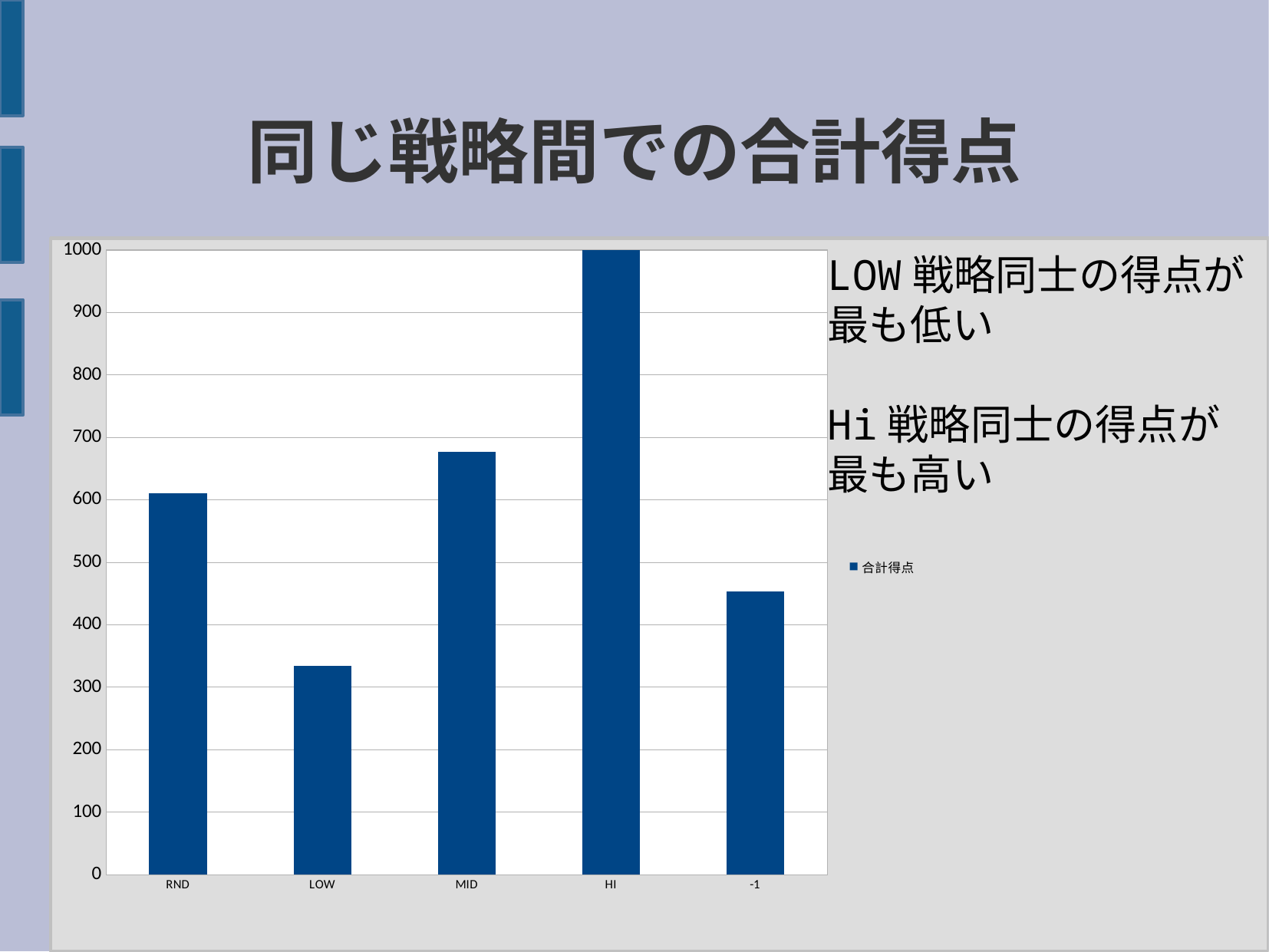

同じ戦略間での合計得点

### Chart

| Category |  |
|---|---|
| RND | 611.0 |
| LOW | 334.0 |
| MID | 677.0 |
| HI | 1024.0 |
| -1 | 453.0 |
LOW戦略同士の得点が
最も低い

Hi戦略同士の得点が
最も高い